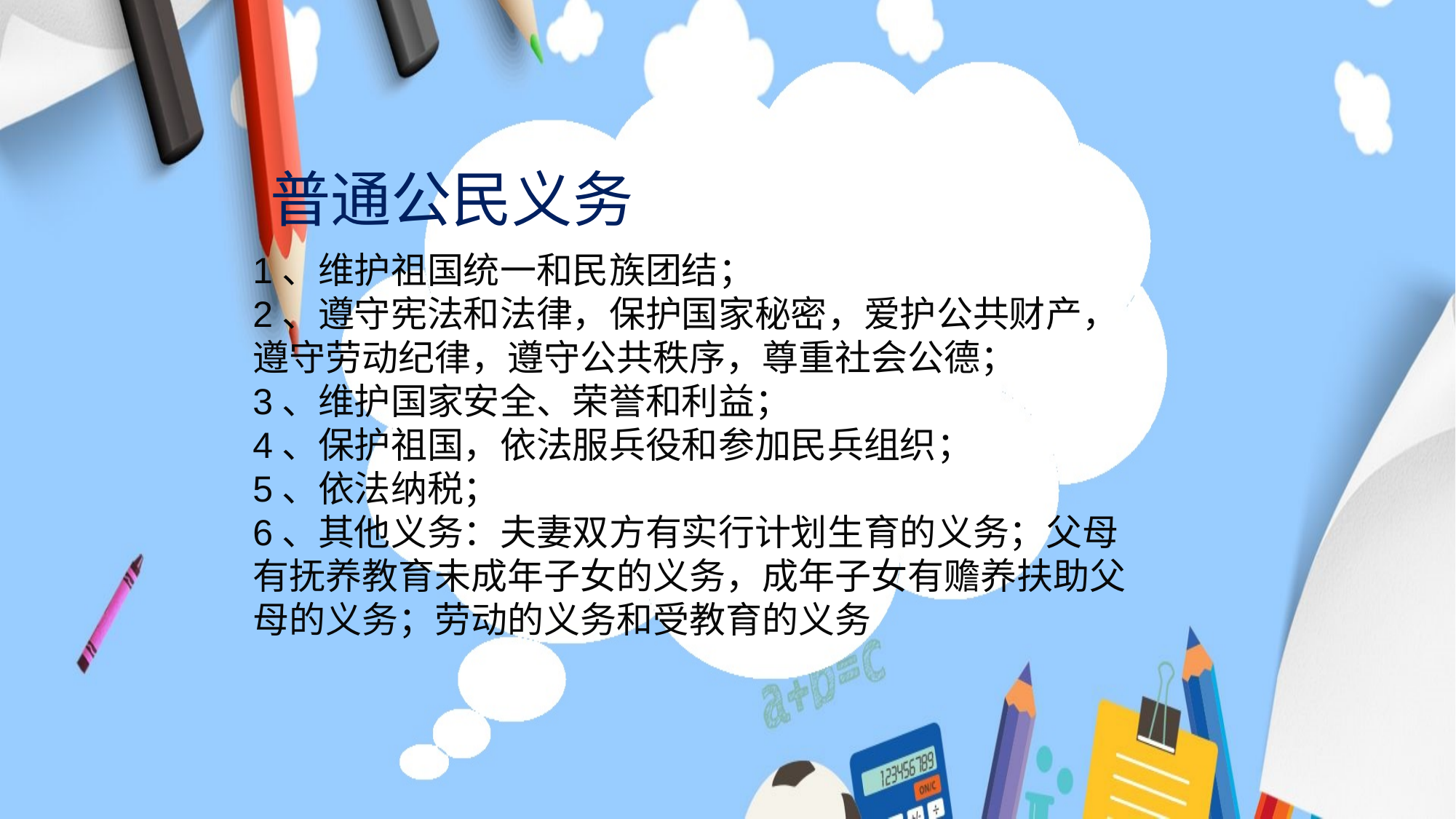

普通公民义务
1、维护祖国统一和民族团结；
2、遵守宪法和法律，保护国家秘密，爱护公共财产，遵守劳动纪律，遵守公共秩序，尊重社会公德；
3、维护国家安全、荣誉和利益；
4、保护祖国，依法服兵役和参加民兵组织；
5、依法纳税；
6、其他义务：夫妻双方有实行计划生育的义务；父母有抚养教育未成年子女的义务，成年子女有赡养扶助父母的义务；劳动的义务和受教育的义务